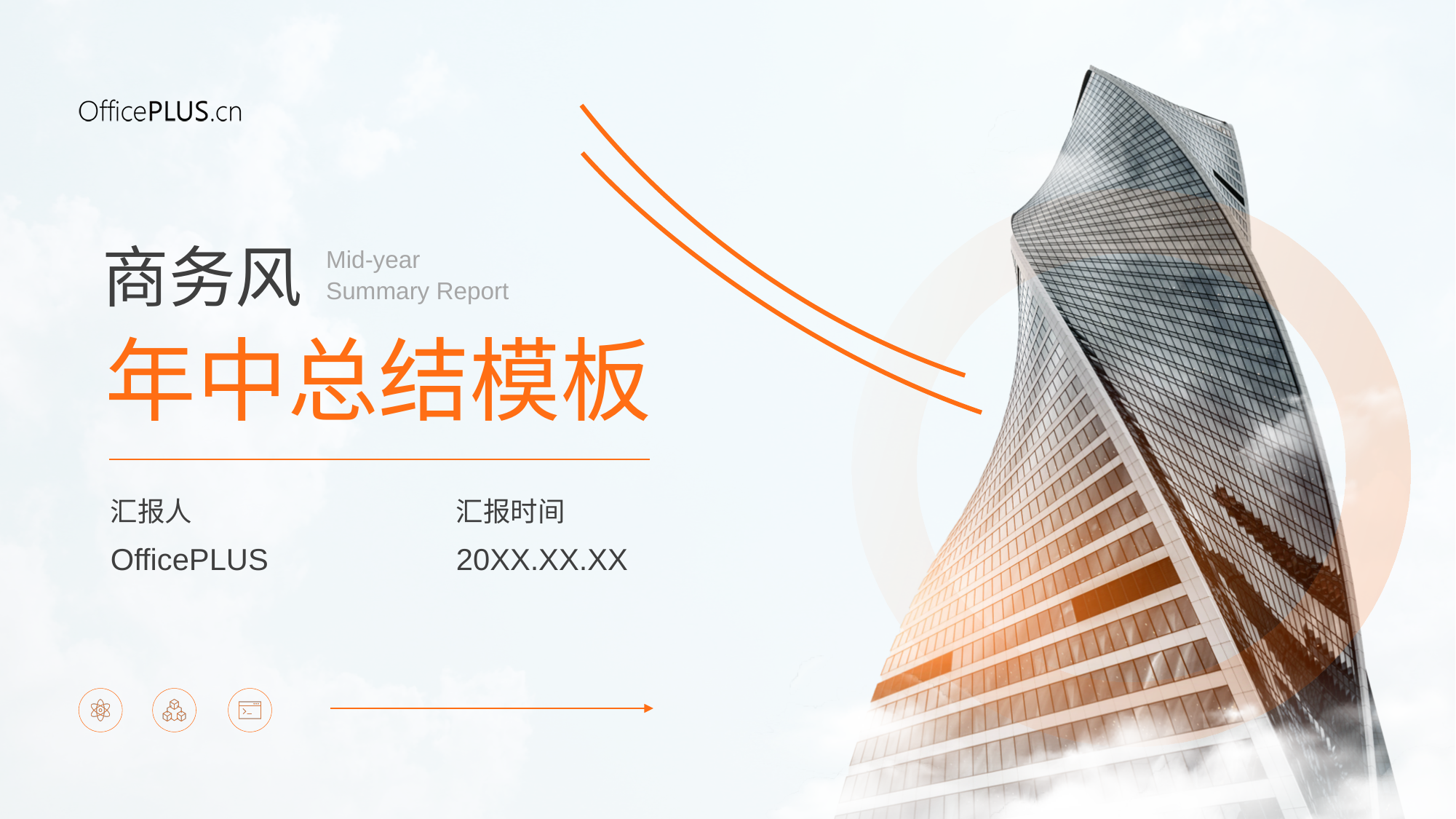

商务风
Mid-year
Summary Report
年中总结模板
汇报人
汇报时间
OfficePLUS
20XX.XX.XX